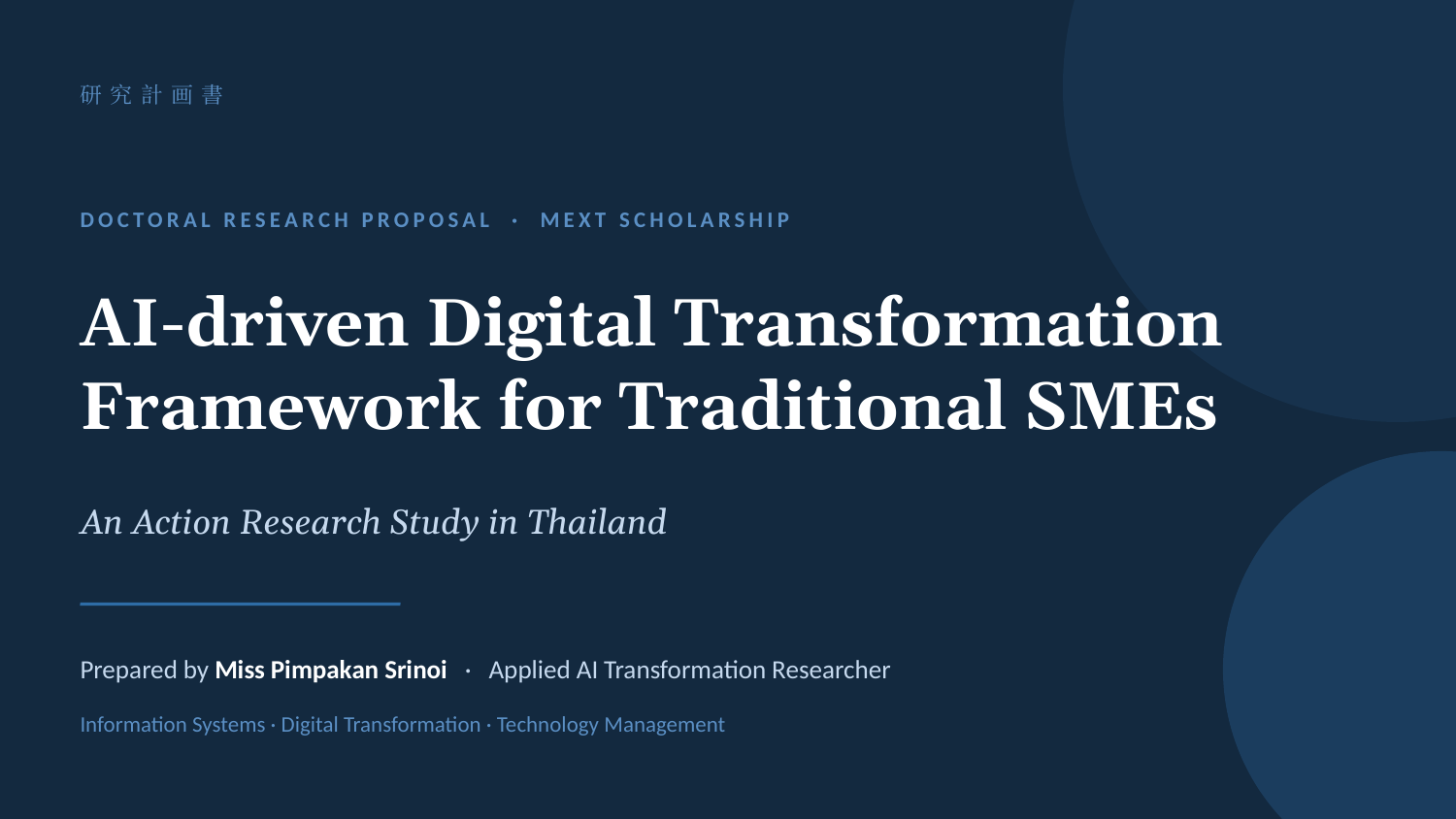

研究計画書
DOCTORAL RESEARCH PROPOSAL  ·  MEXT SCHOLARSHIP
AI-driven Digital Transformation
Framework for Traditional SMEs

An Action Research Study in Thailand

Prepared by Miss Pimpakan Srinoi   ·   Applied AI Transformation Researcher
Information Systems · Digital Transformation · Technology Management